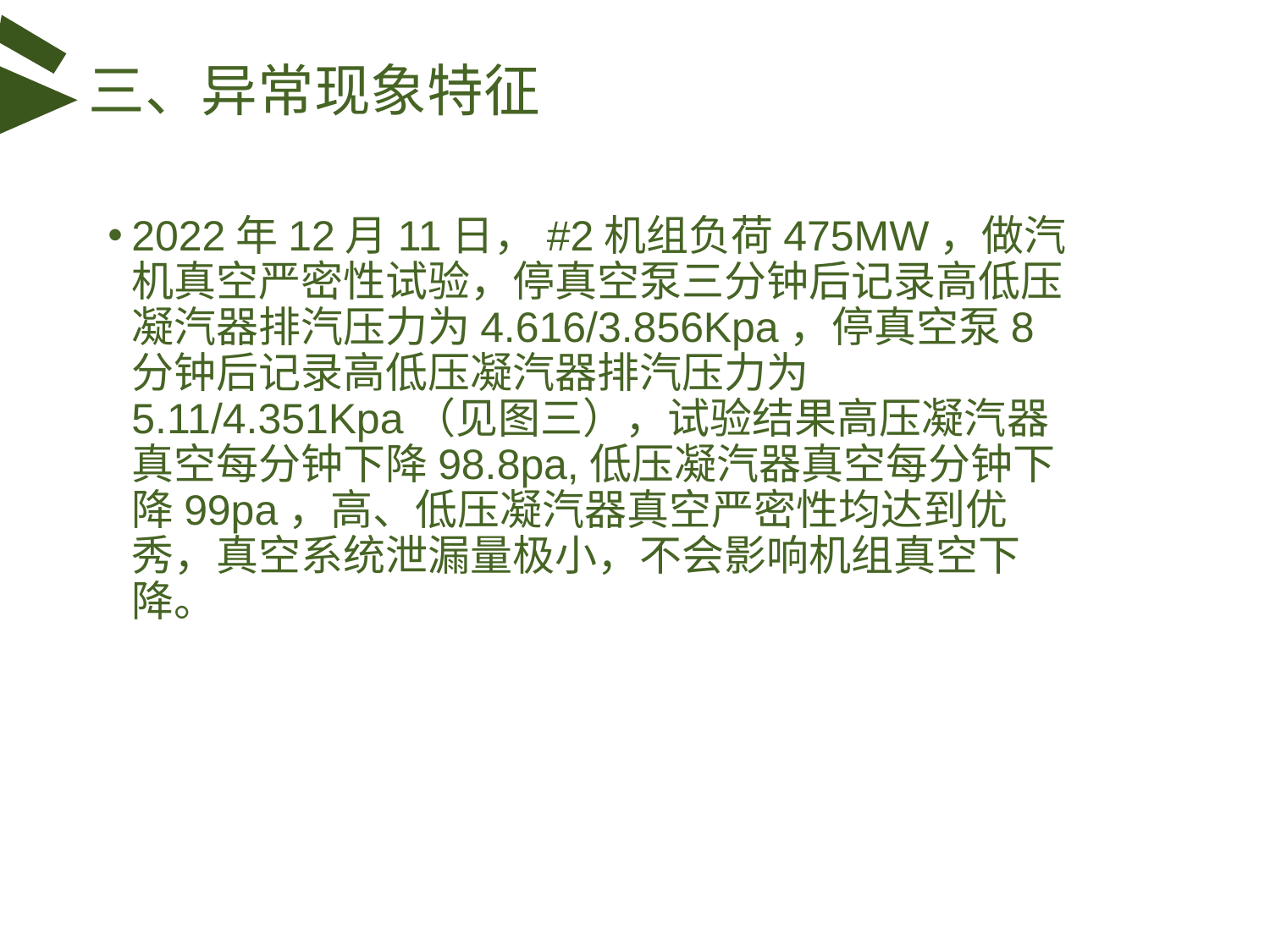

# 三、异常现象特征
2022年12月11日，#2机组负荷475MW，做汽机真空严密性试验，停真空泵三分钟后记录高低压凝汽器排汽压力为4.616/3.856Kpa，停真空泵8分钟后记录高低压凝汽器排汽压力为5.11/4.351Kpa（见图三），试验结果高压凝汽器真空每分钟下降98.8pa,低压凝汽器真空每分钟下降99pa，高、低压凝汽器真空严密性均达到优秀，真空系统泄漏量极小，不会影响机组真空下降。